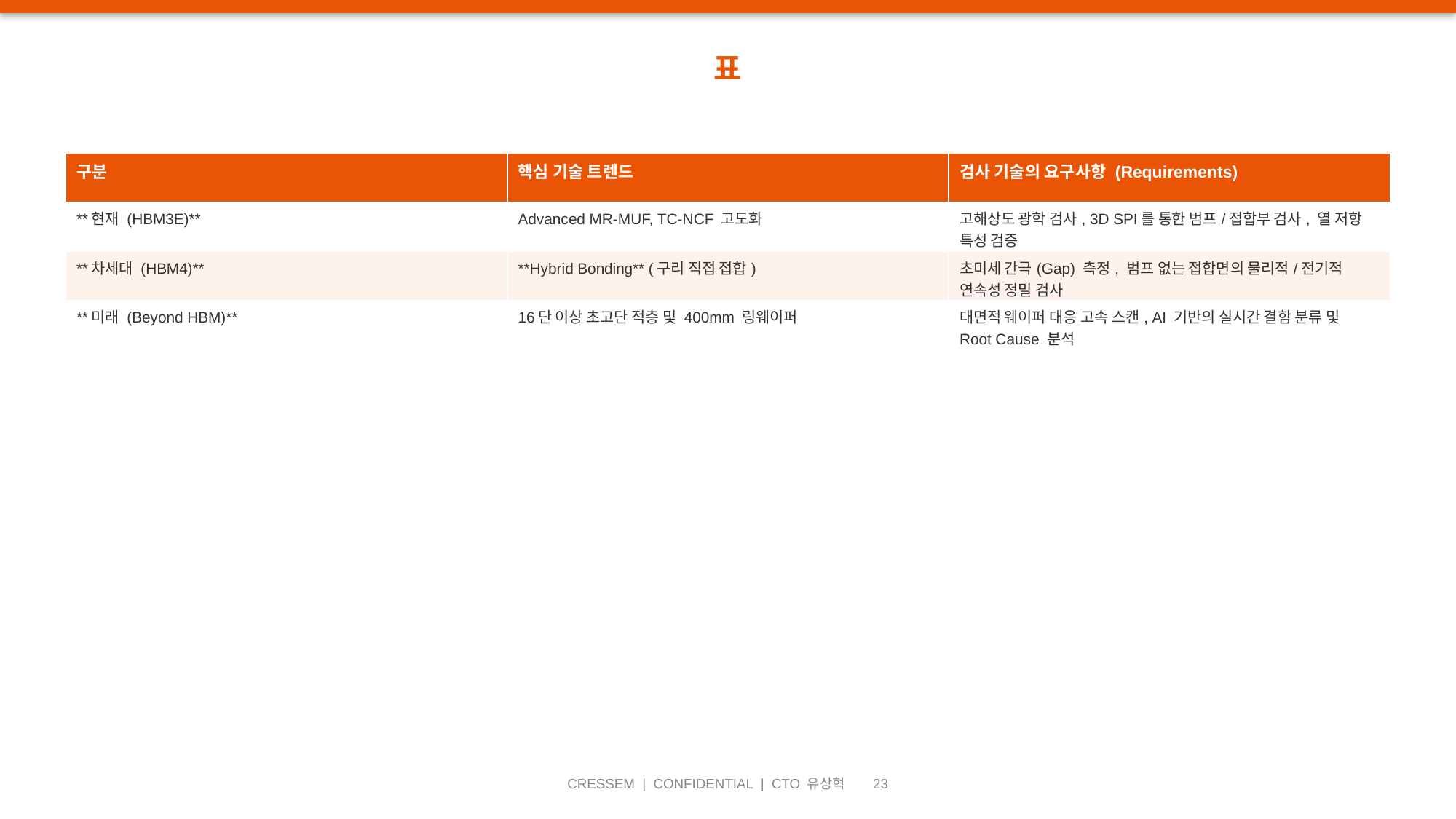

표
| 구분 | 핵심 기술 트렌드 | 검사 기술의 요구사항 (Requirements) |
| --- | --- | --- |
| \*\*현재 (HBM3E)\*\* | Advanced MR-MUF, TC-NCF 고도화 | 고해상도 광학 검사, 3D SPI를 통한 범프/접합부 검사, 열 저항 특성 검증 |
| \*\*차세대 (HBM4)\*\* | \*\*Hybrid Bonding\*\* (구리 직접 접합) | 초미세 간극(Gap) 측정, 범프 없는 접합면의 물리적/전기적 연속성 정밀 검사 |
| \*\*미래 (Beyond HBM)\*\* | 16단 이상 초고단 적층 및 400mm 링웨이퍼 | 대면적 웨이퍼 대응 고속 스캔, AI 기반의 실시간 결함 분류 및 Root Cause 분석 |
CRESSEM  |  CONFIDENTIAL  |  CTO 유상혁        23